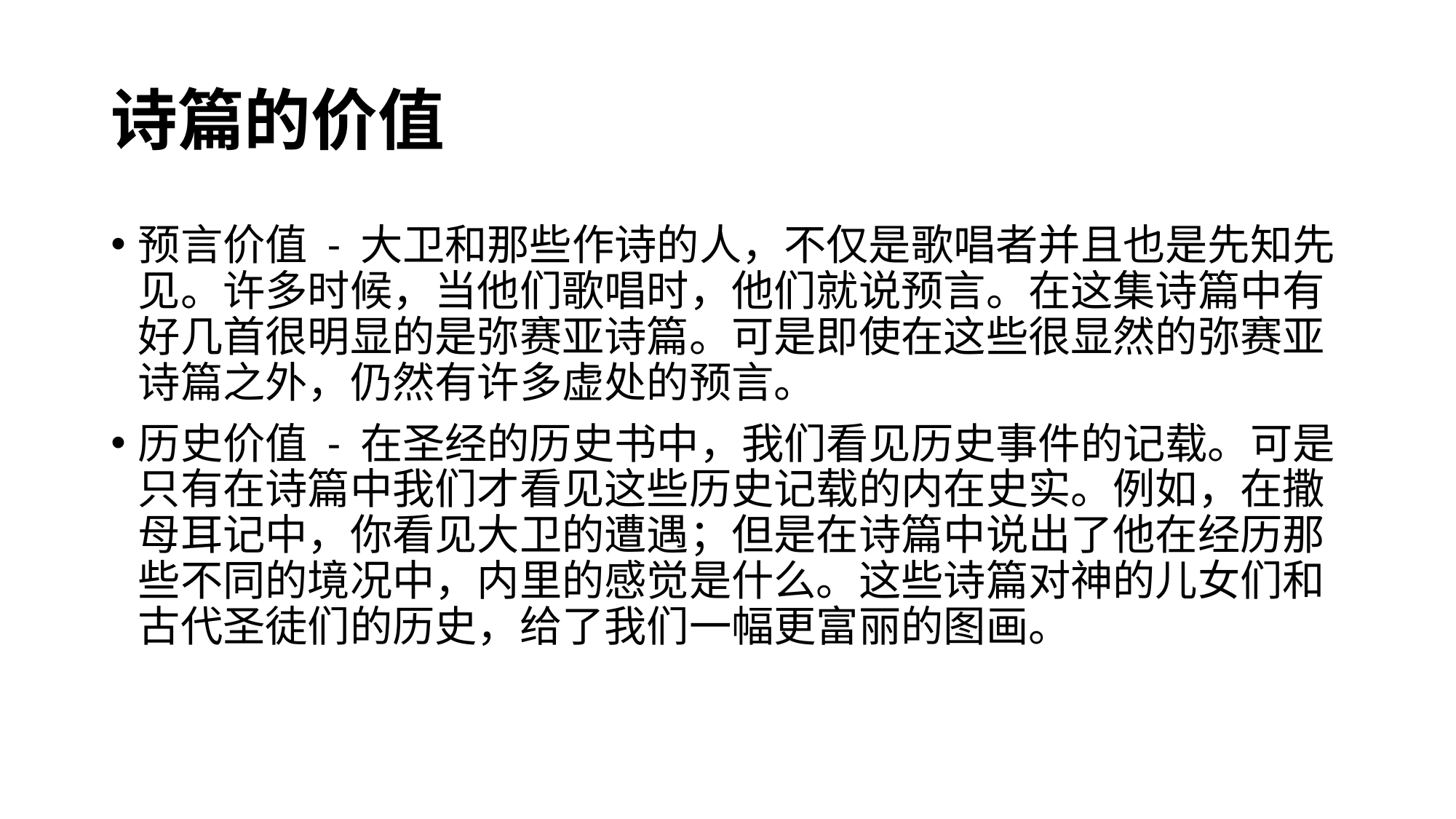

# 诗篇的价值
预言价值 - 大卫和那些作诗的人，不仅是歌唱者并且也是先知先见。许多时候，当他们歌唱时，他们就说预言。在这集诗篇中有好几首很明显的是弥赛亚诗篇。可是即使在这些很显然的弥赛亚诗篇之外，仍然有许多虚处的预言。
历史价值 - 在圣经的历史书中，我们看见历史事件的记载。可是只有在诗篇中我们才看见这些历史记载的内在史实。例如，在撒母耳记中，你看见大卫的遭遇；但是在诗篇中说出了他在经历那些不同的境况中，内里的感觉是什么。这些诗篇对神的儿女们和古代圣徒们的历史，给了我们一幅更富丽的图画。